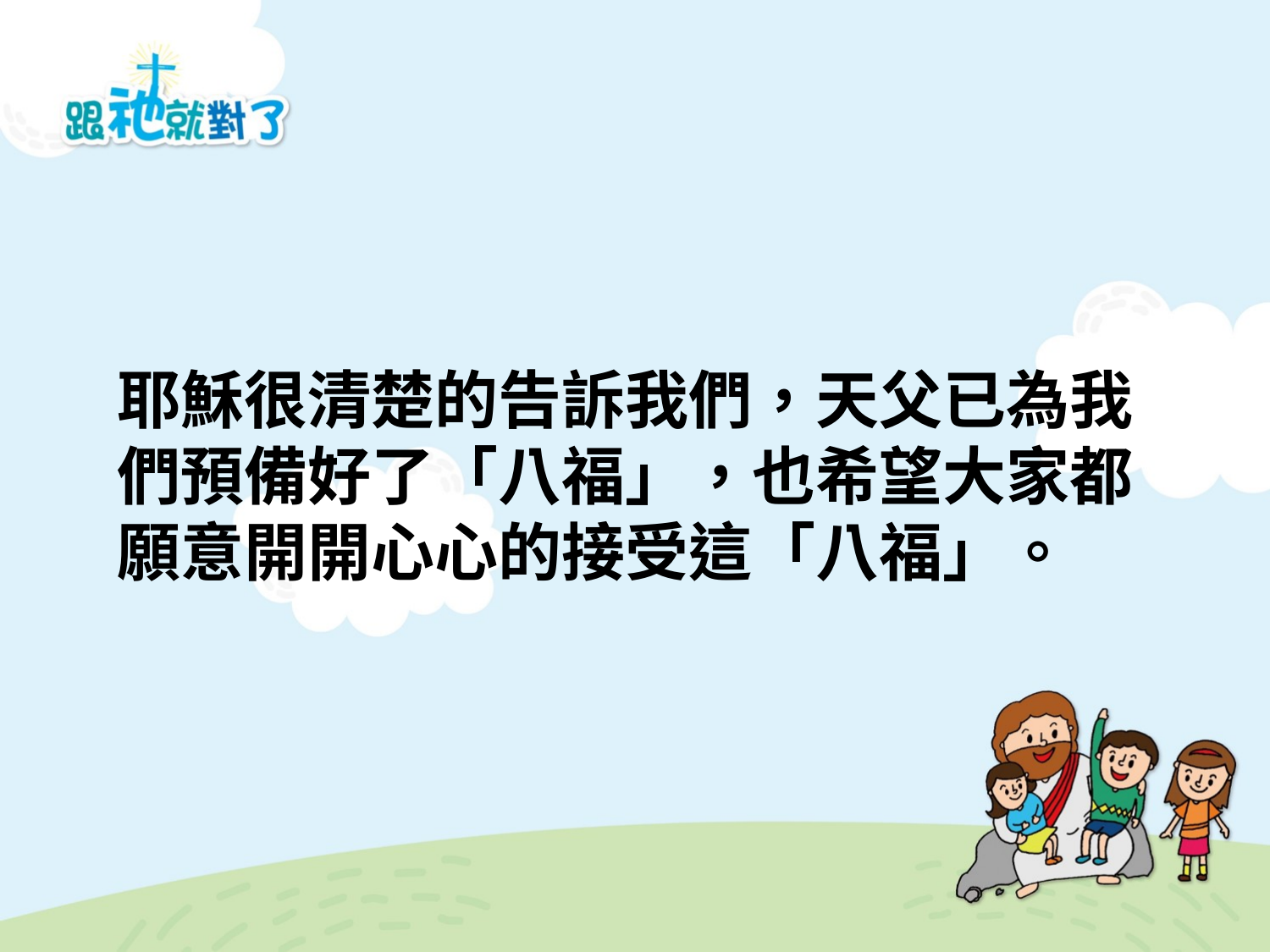

耶穌很清楚的告訴我們，天父已為我們預備好了「八福」，也希望大家都願意開開心心的接受這「八福」。